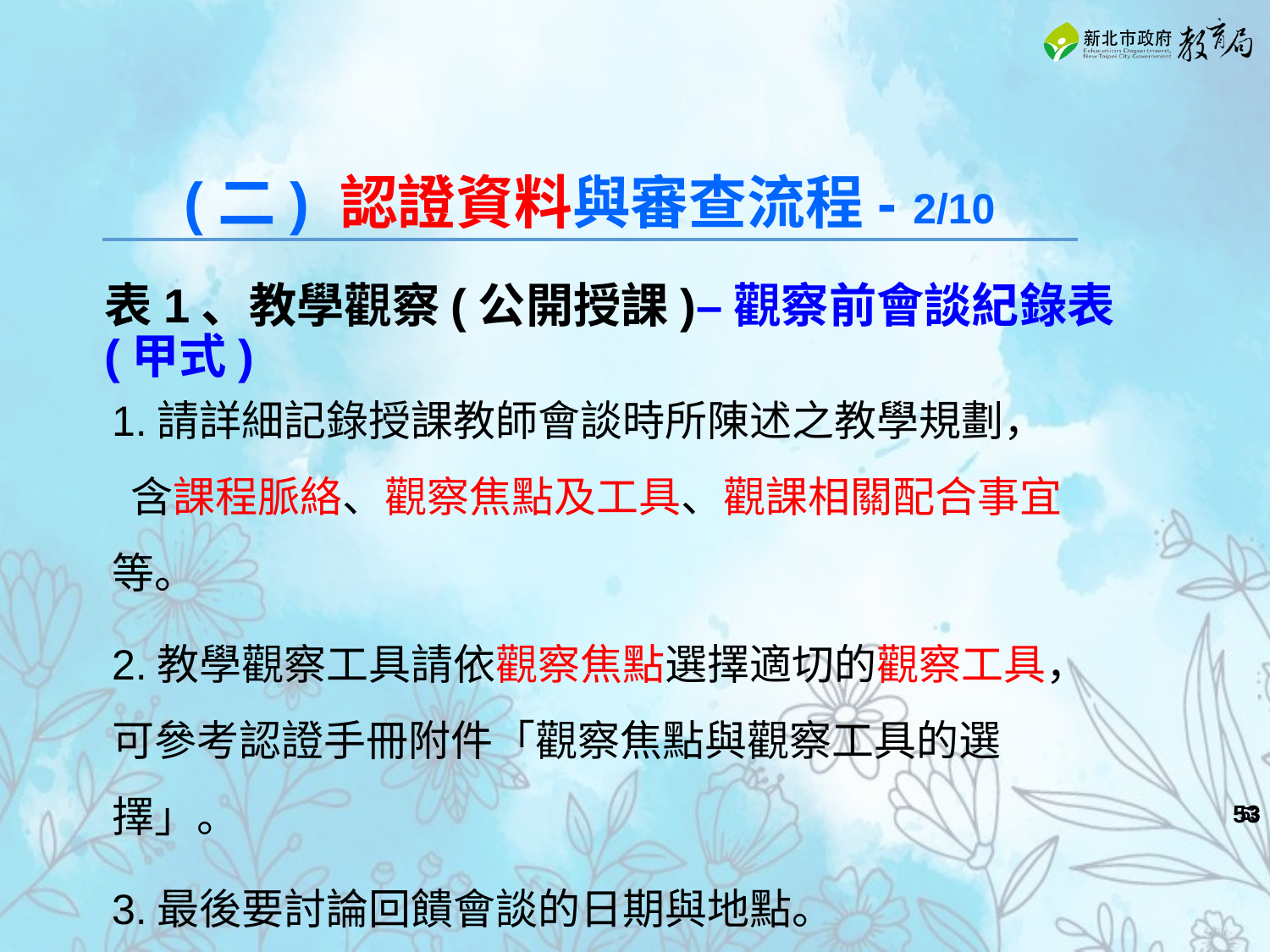

(二) 認證資料與審查流程- 2/10
表1、教學觀察(公開授課)–觀察前會談紀錄表(甲式)
1.請詳細記錄授課教師會談時所陳述之教學規劃，
  含課程脈絡、觀察焦點及工具、觀課相關配合事宜等。
2.教學觀察工具請依觀察焦點選擇適切的觀察工具，可參考認證手冊附件「觀察焦點與觀察工具的選擇」。
3.最後要討論回饋會談的日期與地點。
53
53